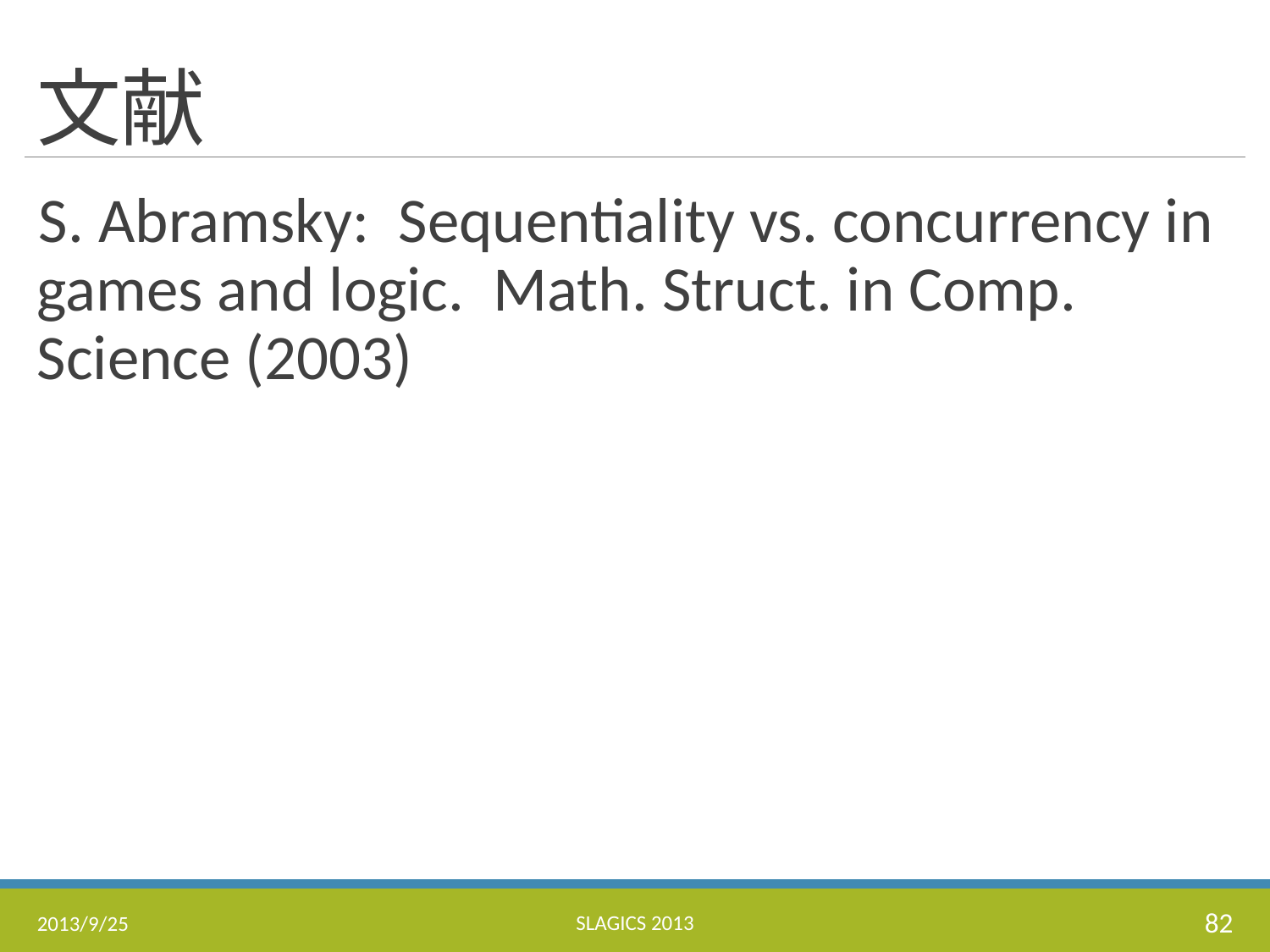

# 文献
S. Abramsky:  Sequentiality vs. concurrency in  games and logic.  Math. Struct. in Comp. Science (2003)
SLAGICS 2013
82
2013/9/25